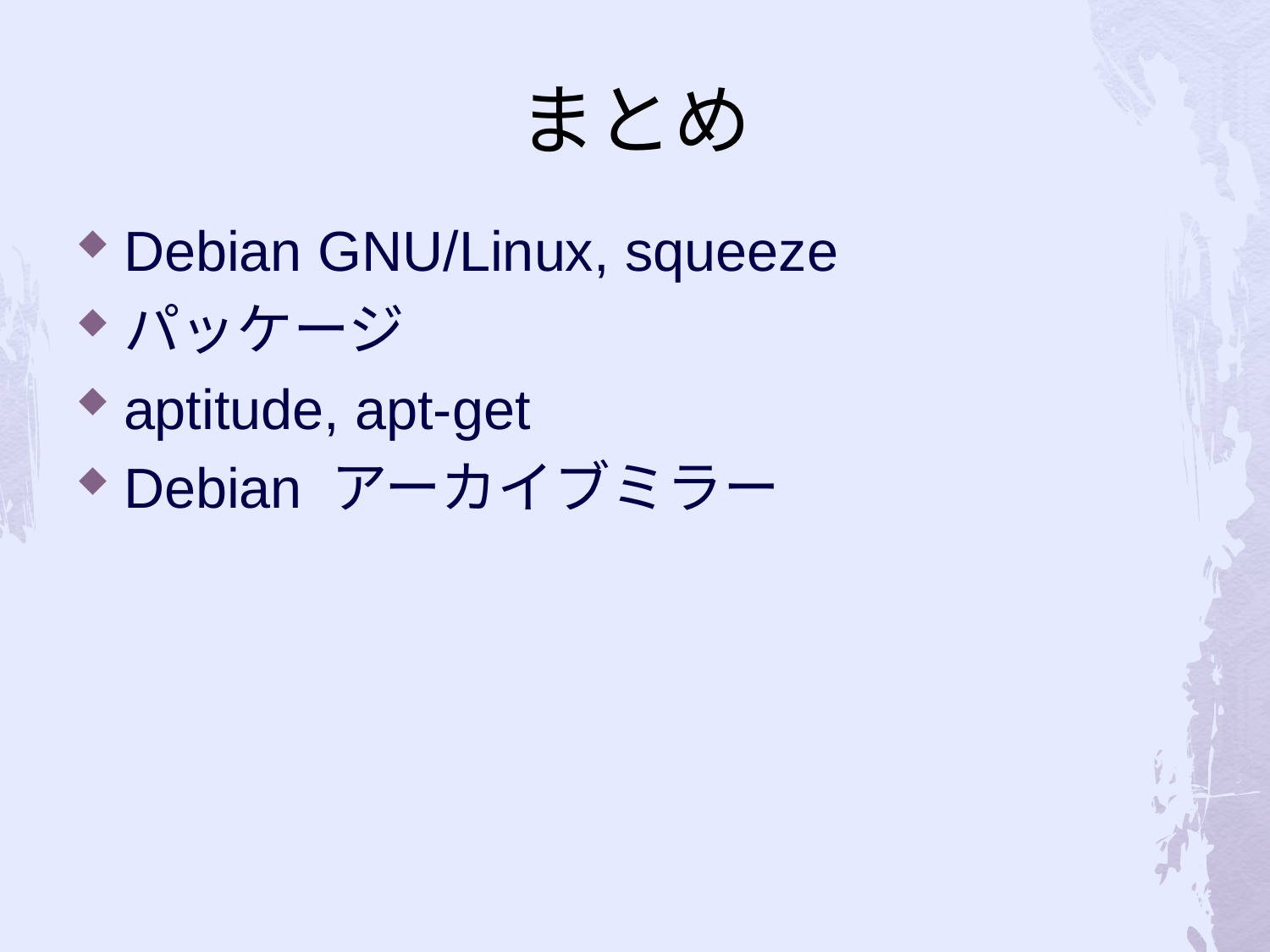

# まとめ
Debian GNU/Linux, squeeze
パッケージ
aptitude, apt-get
Debian アーカイブミラー